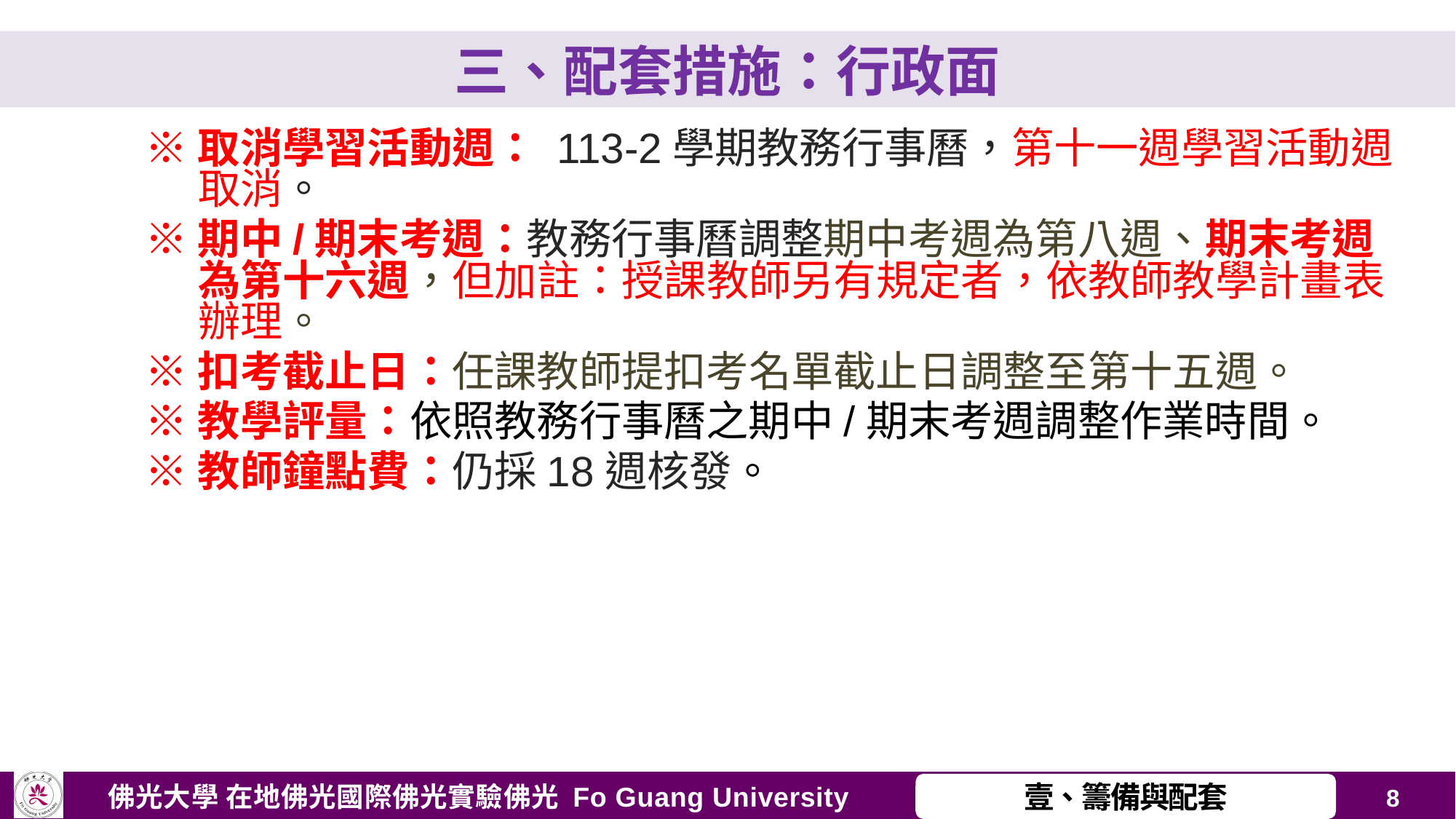

三、配套措施：行政面
※取消學習活動週： 113-2學期教務行事曆，第十一週學習活動週取消。
※期中/期末考週：教務行事曆調整期中考週為第八週、期末考週為第十六週，但加註：授課教師另有規定者，依教師教學計畫表辦理。
※扣考截止日：任課教師提扣考名單截止日調整至第十五週。
※教學評量：依照教務行事曆之期中/期末考週調整作業時間。
※教師鐘點費：仍採18週核發。